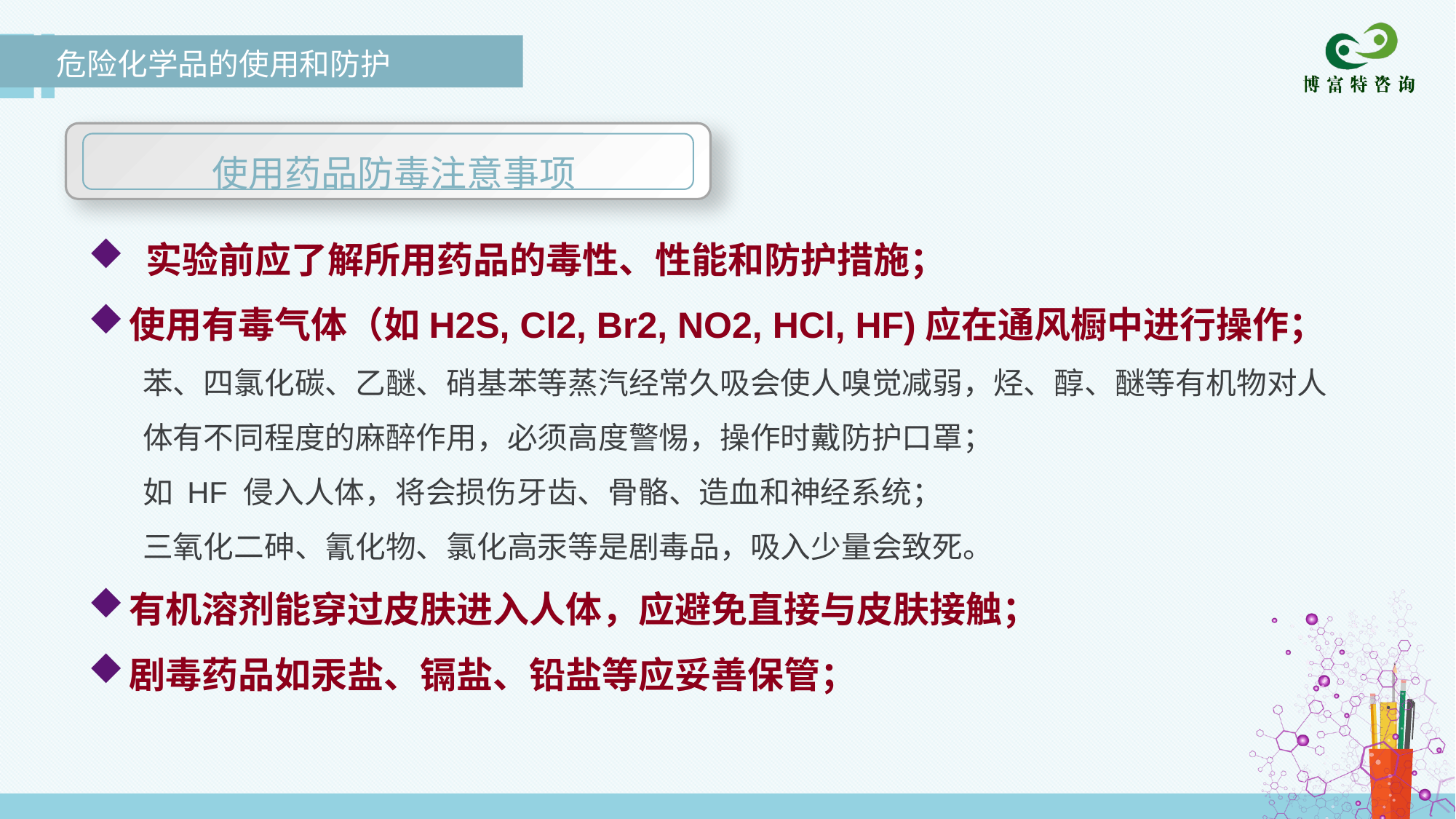

危险化学品的使用和防护

 使用药品防毒注意事项

 实验前应了解所用药品的毒性、性能和防护措施；
使用有毒气体（如H2S, Cl2, Br2, NO2, HCl, HF)应在通风橱中进行操作；
苯、四氯化碳、乙醚、硝基苯等蒸汽经常久吸会使人嗅觉减弱，烃、醇、醚等有机物对人体有不同程度的麻醉作用，必须高度警惕，操作时戴防护口罩；
如 HF 侵入人体，将会损伤牙齿、骨骼、造血和神经系统；
三氧化二砷、氰化物、氯化高汞等是剧毒品，吸入少量会致死。
有机溶剂能穿过皮肤进入人体，应避免直接与皮肤接触；
剧毒药品如汞盐、镉盐、铅盐等应妥善保管；